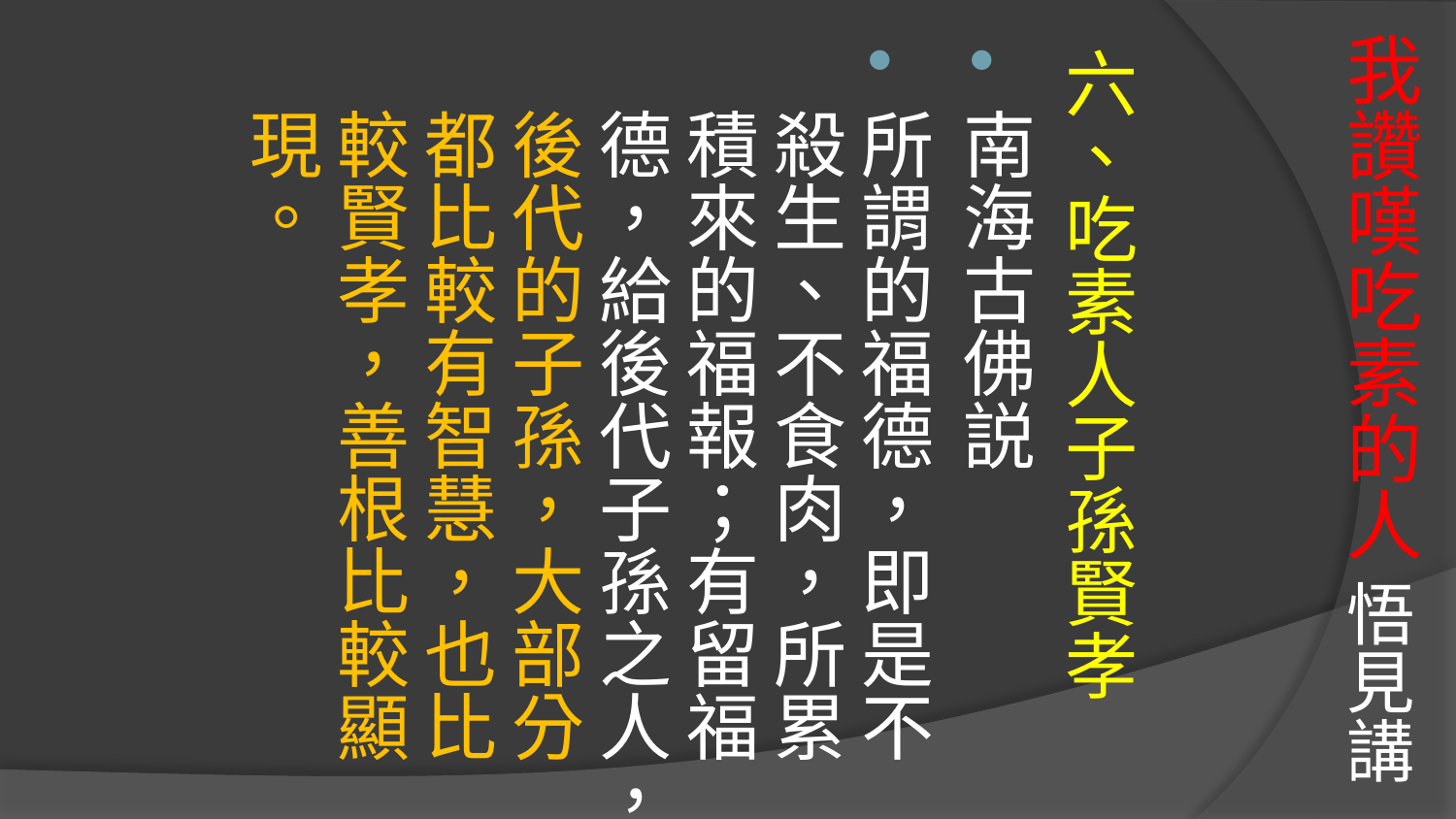

# 我讚嘆吃素的人 悟見講
六、吃素人子孫賢孝
南海古佛説
所謂的福德，即是不殺生、不食肉，所累積來的福報；有留福德，給後代子孫之人，後代的子孫，大部分都比較有智慧，也比較賢孝，善根比較顯現。